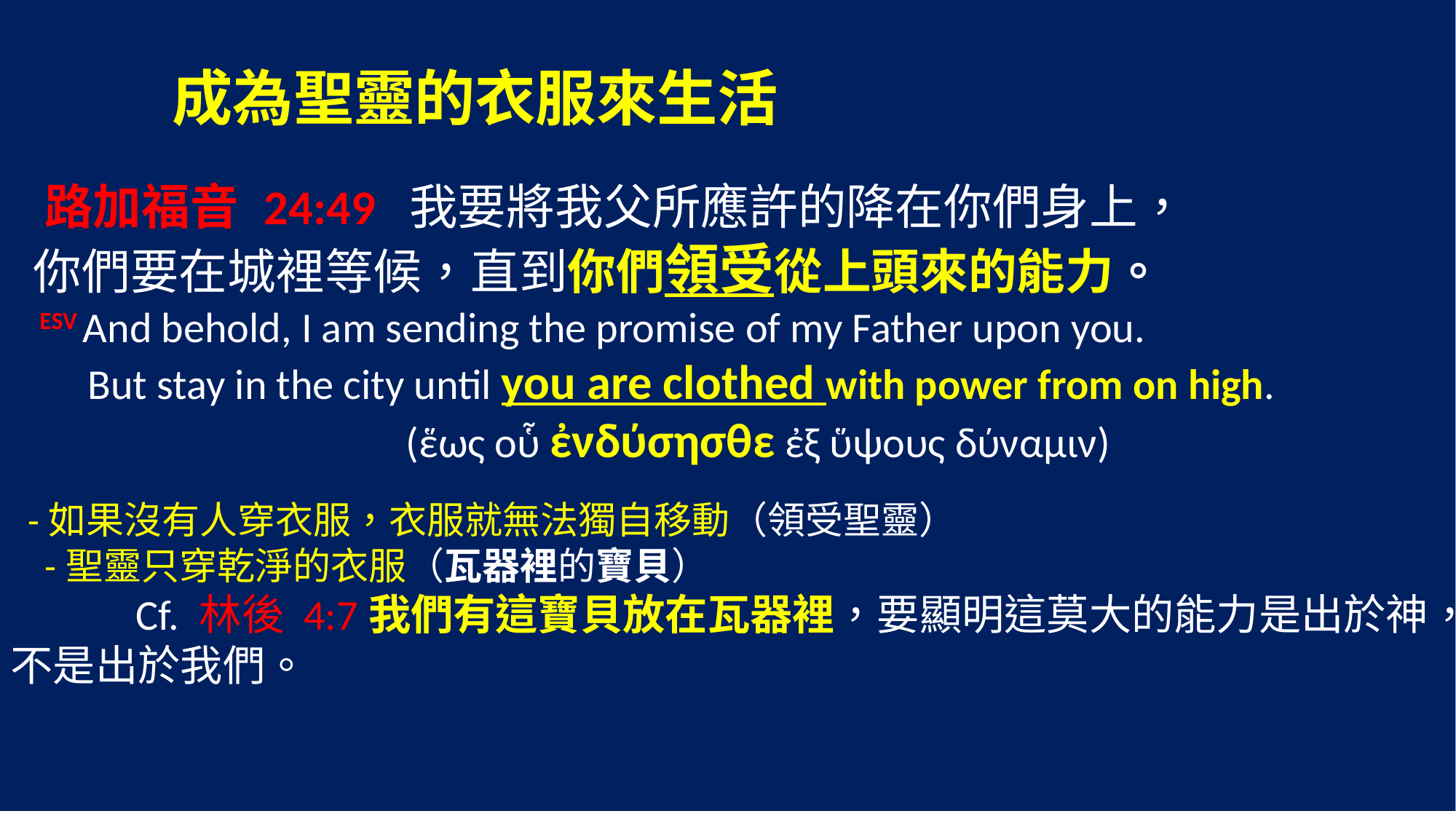

成為聖靈的衣服來生活

  路加福音 24:49  我要將我父所應許的降在你們身上，
 你們要在城裡等候，直到你們領受從上頭來的能力。
   ESV And behold, I am sending the promise of my Father upon you.
        But stay in the city until you are clothed with power from on high.
                                         (ἕως οὗ ἐνδύσησθε ἐξ ὕψους δύναμιν)

  -如果沒有人穿衣服，衣服就無法獨自移動（領受聖靈）
    -聖靈只穿乾淨的衣服（瓦器裡的寶貝）
             Cf. 林後 4:7我們有這寶貝放在瓦器裡，要顯明這莫大的能力是出於神，不是出於我們。